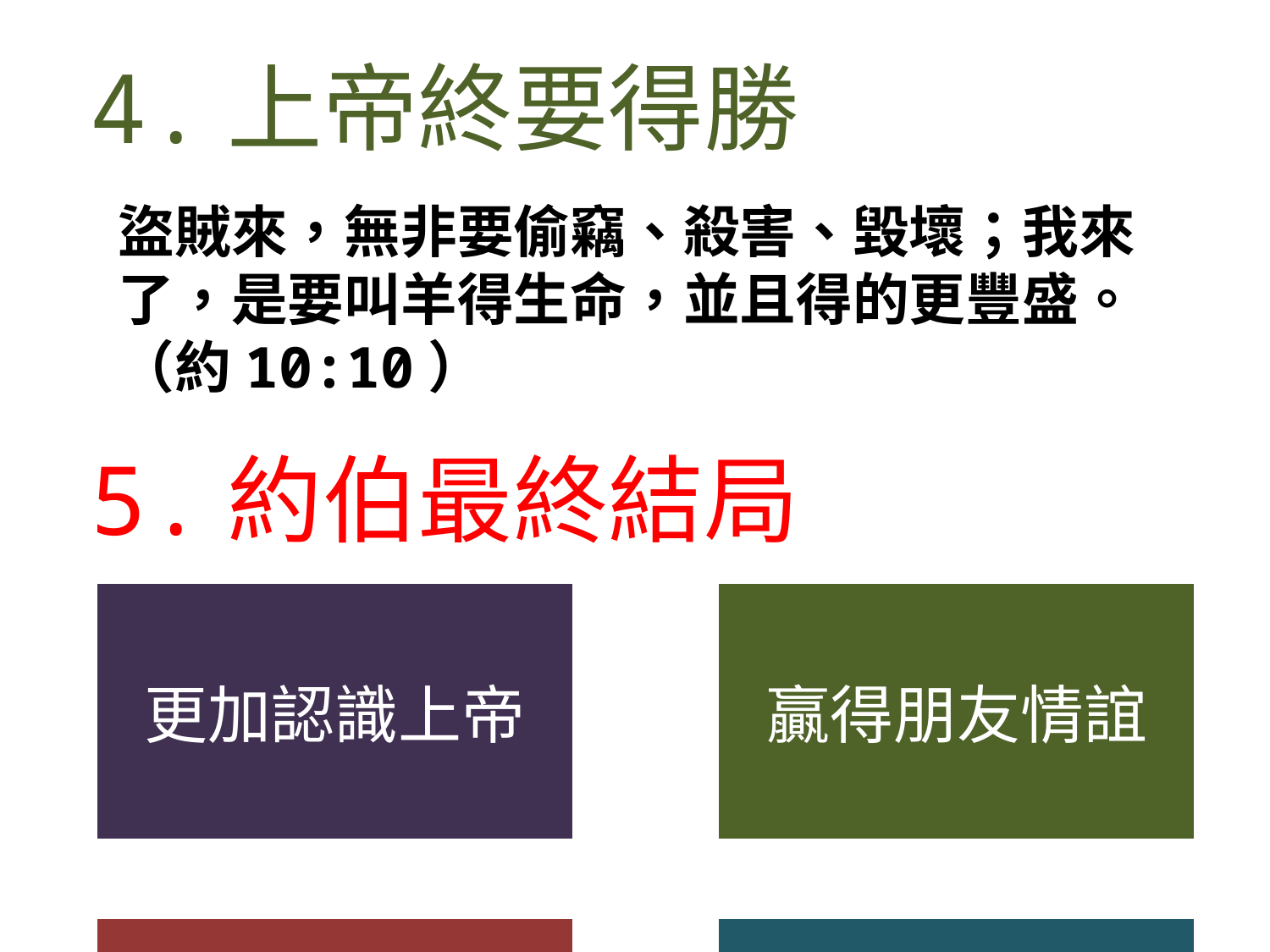

4.上帝終要得勝
盜賊來，無非要偷竊、殺害、毀壞；我來了，是要叫羊得生命，並且得的更豐盛。（約10:10）
5.約伯最終結局
更加認識上帝
贏得朋友情誼